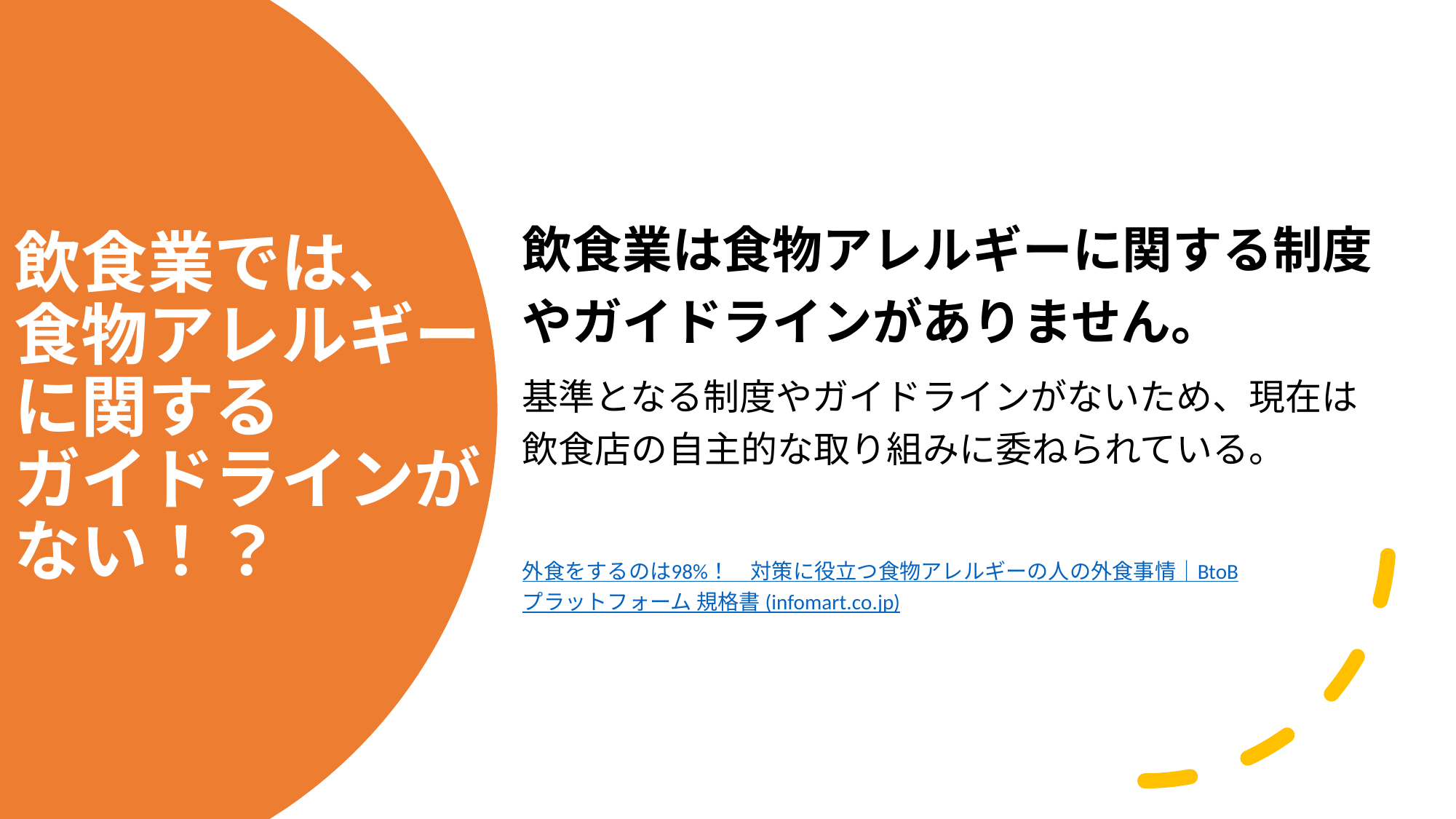

飲食業は食物アレルギーに関する制度やガイドラインがありません。
基準となる制度やガイドラインがないため、現在は飲食店の自主的な取り組みに委ねられている。

外食をするのは98%！　対策に役立つ食物アレルギーの人の外食事情｜BtoBプラットフォーム 規格書 (infomart.co.jp)
# 飲食業では、 食物アレルギーに関する ガイドラインがない！？